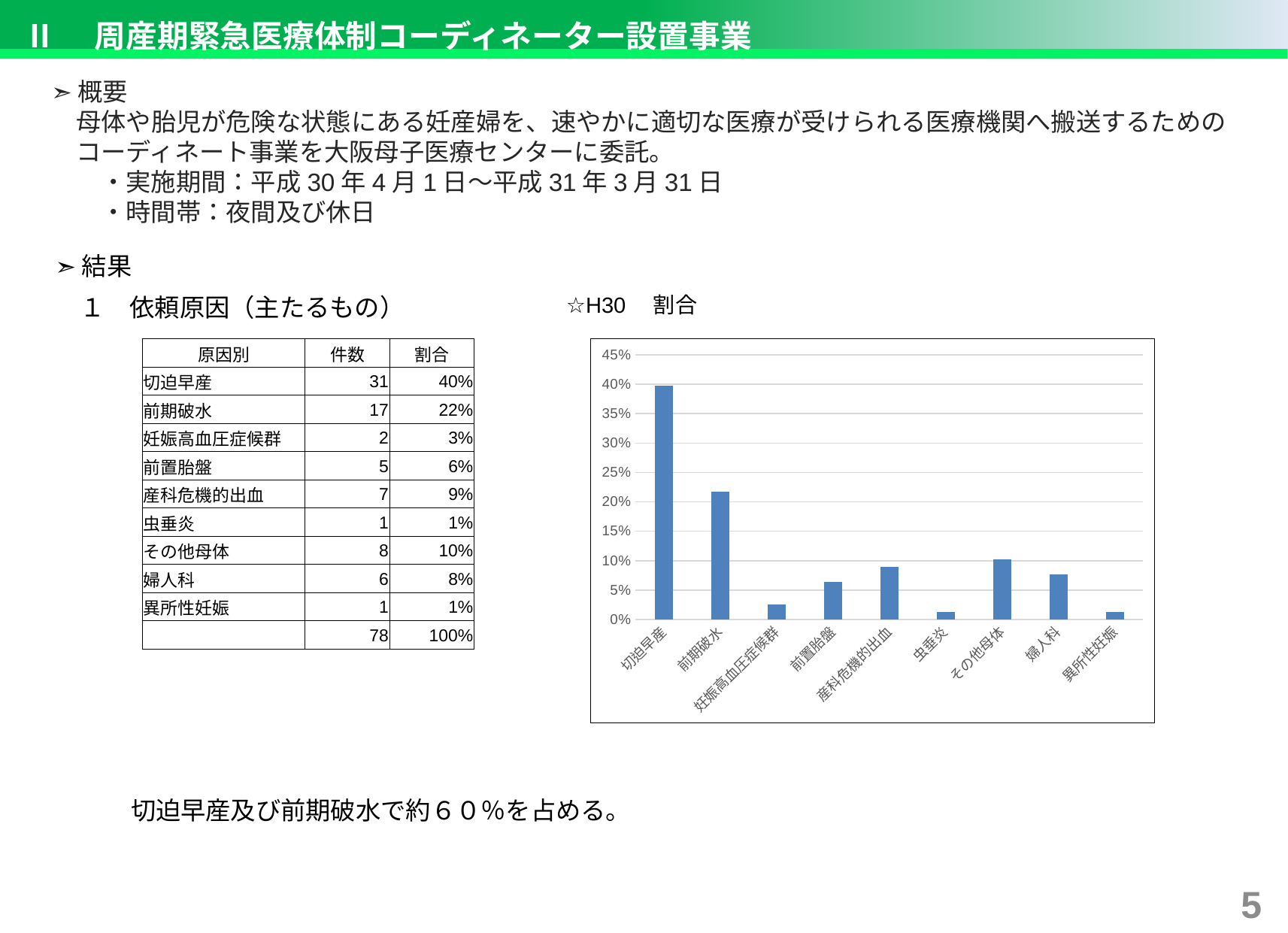

Ⅱ　周産期緊急医療体制コーディネーター設置事業
# ➣概要 　母体や胎児が危険な状態にある妊産婦を、速やかに適切な医療が受けられる医療機関へ搬送するための 　コーディネート事業を大阪母子医療センターに委託。 　　・実施期間：平成30年4月1日～平成31年3月31日 　　・時間帯：夜間及び休日
➣結果
１　依頼原因（主たるもの）
☆H30　割合

### Chart

| Category |  |
|---|---|
| 切迫早産 | 0.3974358974358974 |
| 前期破水 | 0.21794871794871795 |
| 妊娠高血圧症候群 | 0.02564102564102564 |
| 前置胎盤 | 0.0641025641025641 |
| 産科危機的出血 | 0.08974358974358974 |
| 虫垂炎 | 0.01282051282051282 |
| その他母体 | 0.10256410256410256 |
| 婦人科 | 0.07692307692307693 |
| 異所性妊娠 | 0.01282051282051282 |
| 原因別 | 件数 | 割合 |
| --- | --- | --- |
| 切迫早産 | 31 | 40% |
| 前期破水 | 17 | 22% |
| 妊娠高血圧症候群 | 2 | 3% |
| 前置胎盤 | 5 | 6% |
| 産科危機的出血 | 7 | 9% |
| 虫垂炎 | 1 | 1% |
| その他母体 | 8 | 10% |
| 婦人科 | 6 | 8% |
| 異所性妊娠 | 1 | 1% |
|  | 78 | 100% |
切迫早産及び前期破水で約６０％を占める。
5